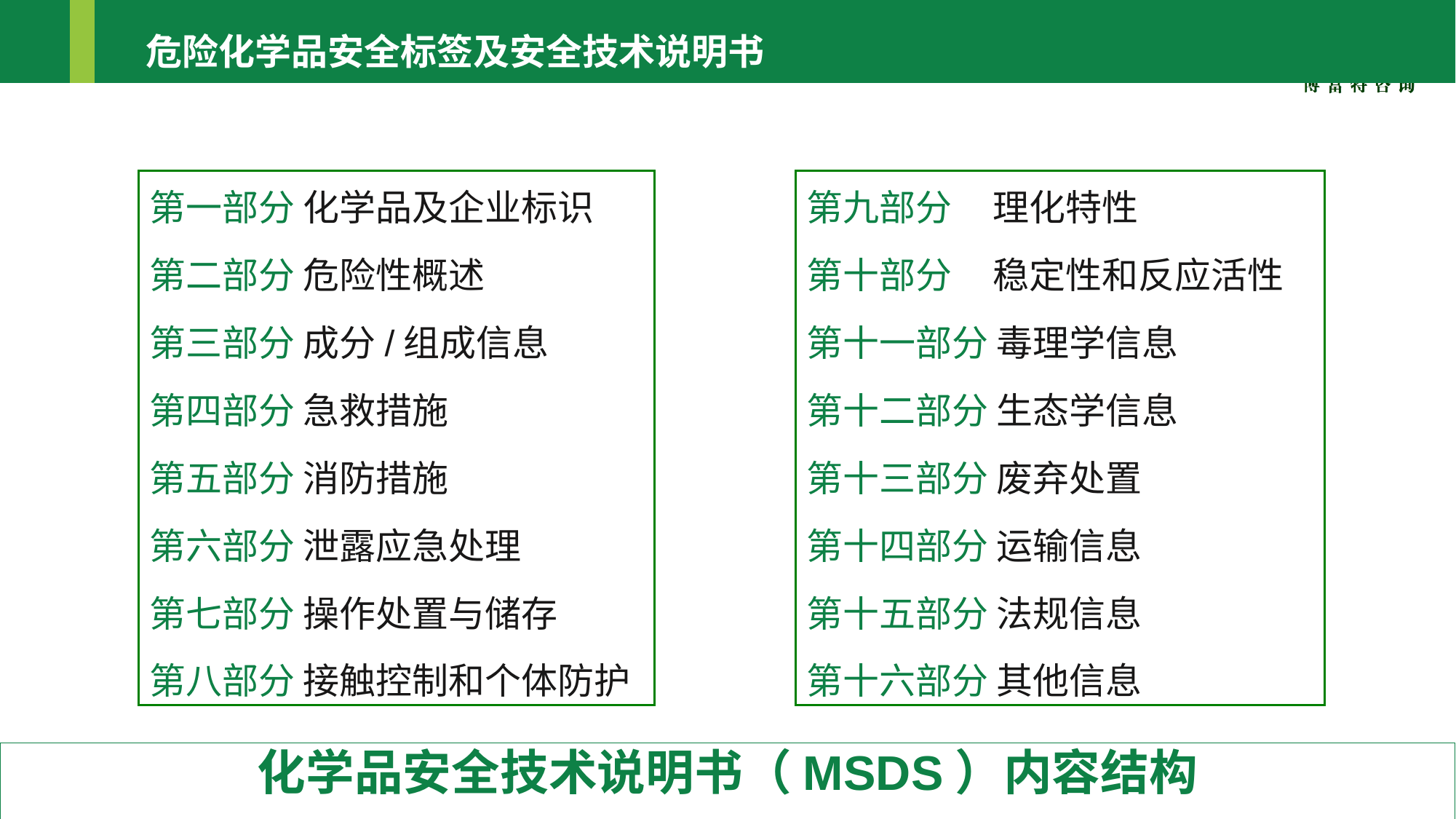

危险化学品安全标签及安全技术说明书
第一部分 化学品及企业标识
第二部分 危险性概述
第三部分 成分/组成信息
第四部分 急救措施
第五部分 消防措施
第六部分 泄露应急处理
第七部分 操作处置与储存
第八部分 接触控制和个体防护
第九部分     理化特性
第十部分     稳定性和反应活性
第十一部分 毒理学信息
第十二部分 生态学信息
第十三部分 废弃处置
第十四部分 运输信息
第十五部分 法规信息
第十六部分 其他信息

化学品安全技术说明书（MSDS）内容结构